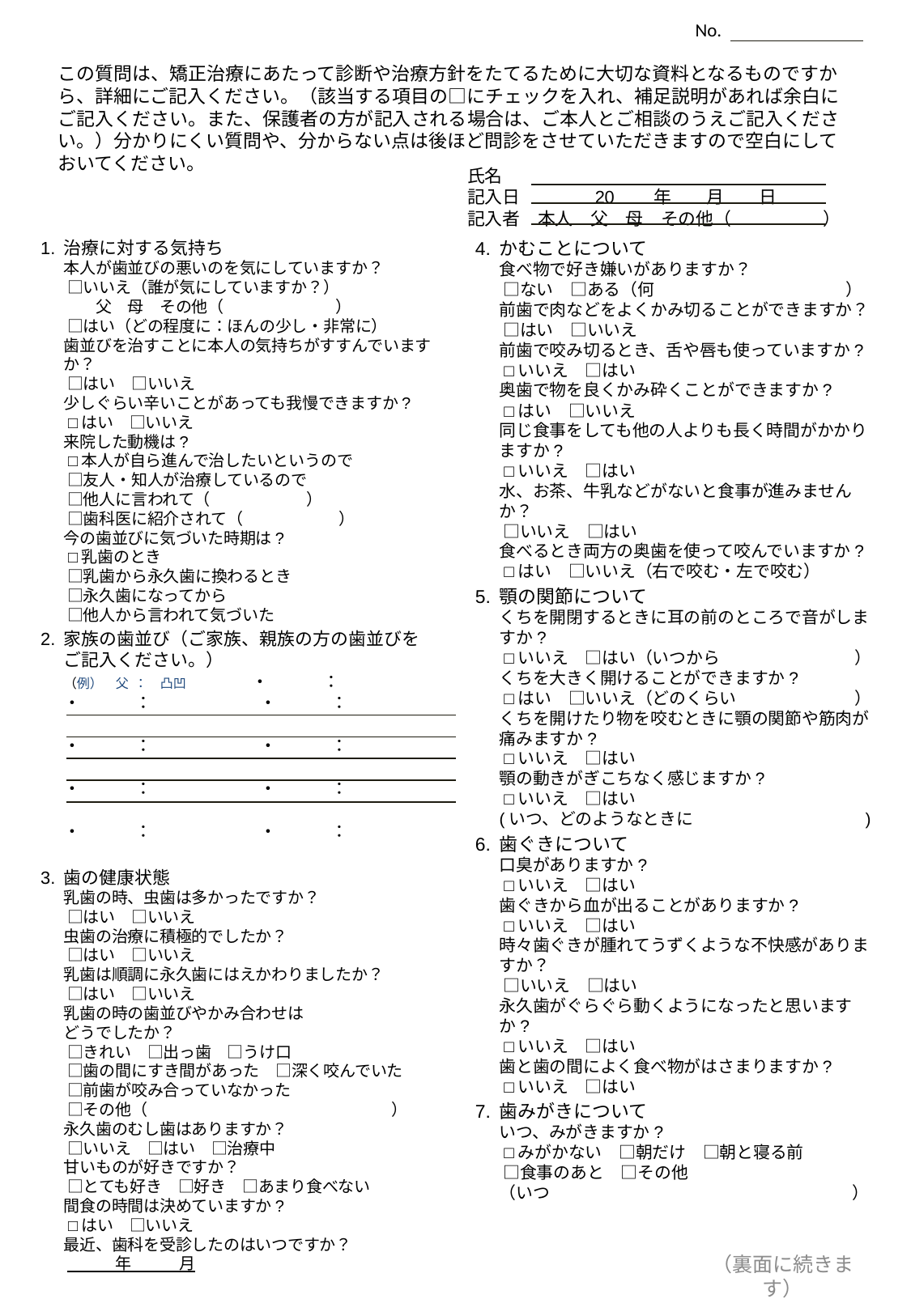

No.
# この質問は、矯正治療にあたって診断や治療方針をたてるために大切な資料となるものですから、詳細にご記入ください。（該当する項目の□にチェックを入れ、補足説明があれば余白にご記入ください。また、保護者の方が記入される場合は、ご本人とご相談のうえご記入ください。）分かりにくい質問や、分からない点は後ほど問診をさせていただきますので空白にしておいてください。
氏名
記入日　　　　20　　年　　月　　日
記入者　本人　父　母　その他（　　　　 　）
治療に対する気持ち
本人が歯並びの悪いのを気にしていますか？
 □いいえ（誰が気にしていますか？）
　　父　母　その他（　　　　　　　）
 □はい（どの程度に：ほんの少し・非常に）
歯並びを治すことに本人の気持ちがすすんでいますか？
 □はい　□いいえ
少しぐらい辛いことがあっても我慢できますか?
 □はい　□いいえ
来院した動機は?
 □本人が自ら進んで治したいというので
 □友人・知人が治療しているので
 □他人に言われて（　　　　　　）
 □歯科医に紹介されて（　　　　　　）
今の歯並びに気づいた時期は?
 □乳歯のとき
 □乳歯から永久歯に換わるとき
 □永久歯になってから
 □他人から言われて気づいた
家族の歯並び（ご家族、親族の方の歯並びをご記入ください。）
（例）　父  ：　凸凹　　　   ・　　　：　　　　　
・　　　：　　　　　　・　　　：　　　　　
・　　　：　　　　　　・　　　：　　　　　
・　　　：　　　　　　・　　　：　　　　　
・　　　：　　　　　　・　　　：
歯の健康状態
乳歯の時、虫歯は多かったですか？
 □はい　□いいえ
虫歯の治療に積極的でしたか？
 □はい　□いいえ
乳歯は順調に永久歯にはえかわりましたか？
 □はい　□いいえ
乳歯の時の歯並びやかみ合わせは
どうでしたか？
 □きれい　□出っ歯　□うけ口
 □歯の間にすき間があった　□深く咬んでいた
 □前歯が咬み合っていなかった
 □その他（　　　　　　　　　　　　　　　 ）
永久歯のむし歯はありますか？
 □いいえ　□はい　□治療中
甘いものが好きですか？
 □とても好き　□好き　□あまり食べない
間食の時間は決めていますか?
 □はい　□いいえ
最近、歯科を受診したのはいつですか？
 　　　年　　　月
かむことについて
食べ物で好き嫌いがありますか？
 □ない　□ある（何　　　　　　　　　　      ）
前歯で肉などをよくかみ切ることができますか？
 □はい　□いいえ
前歯で咬み切るとき、舌や唇も使っていますか?
 □いいえ　□はい
奥歯で物を良くかみ砕くことができますか?
 □はい　□いいえ
同じ食事をしても他の人よりも長く時間がかかりますか?
 □いいえ　□はい
水、お茶、牛乳などがないと食事が進みませんか？
 □いいえ　□はい
食べるとき両方の奥歯を使って咬んでいますか?
 □はい　□いいえ（右で咬む・左で咬む）
顎の関節について
くちを開閉するときに耳の前のところで音がしますか?
 □いいえ　□はい（いつから　　　　　　　　）
くちを大きく開けることができますか?
 □はい　□いいえ（どのくらい　　　　　　　）
くちを開けたり物を咬むときに顎の関節や筋肉が痛みますか?
 □いいえ　□はい
顎の動きがぎこちなく感じますか?
 □いいえ　□はい
(いつ、どのようなときに　　　　　　　　　　)
歯ぐきについて
口臭がありますか?
 □いいえ　□はい
歯ぐきから血が出ることがありますか?
 □いいえ　□はい
時々歯ぐきが腫れてうずくような不快感がありますか？
 □いいえ　□はい
永久歯がぐらぐら動くようになったと思いますか?
 □いいえ　□はい
歯と歯の間によく食べ物がはさまりますか?
 □いいえ　□はい
歯みがきについて
いつ、みがきますか?
 □みがかない　□朝だけ　□朝と寝る前
 □食事のあと　□その他
（いつ　　　　　　　　　　　　　　　　　　）
（裏面に続きます）